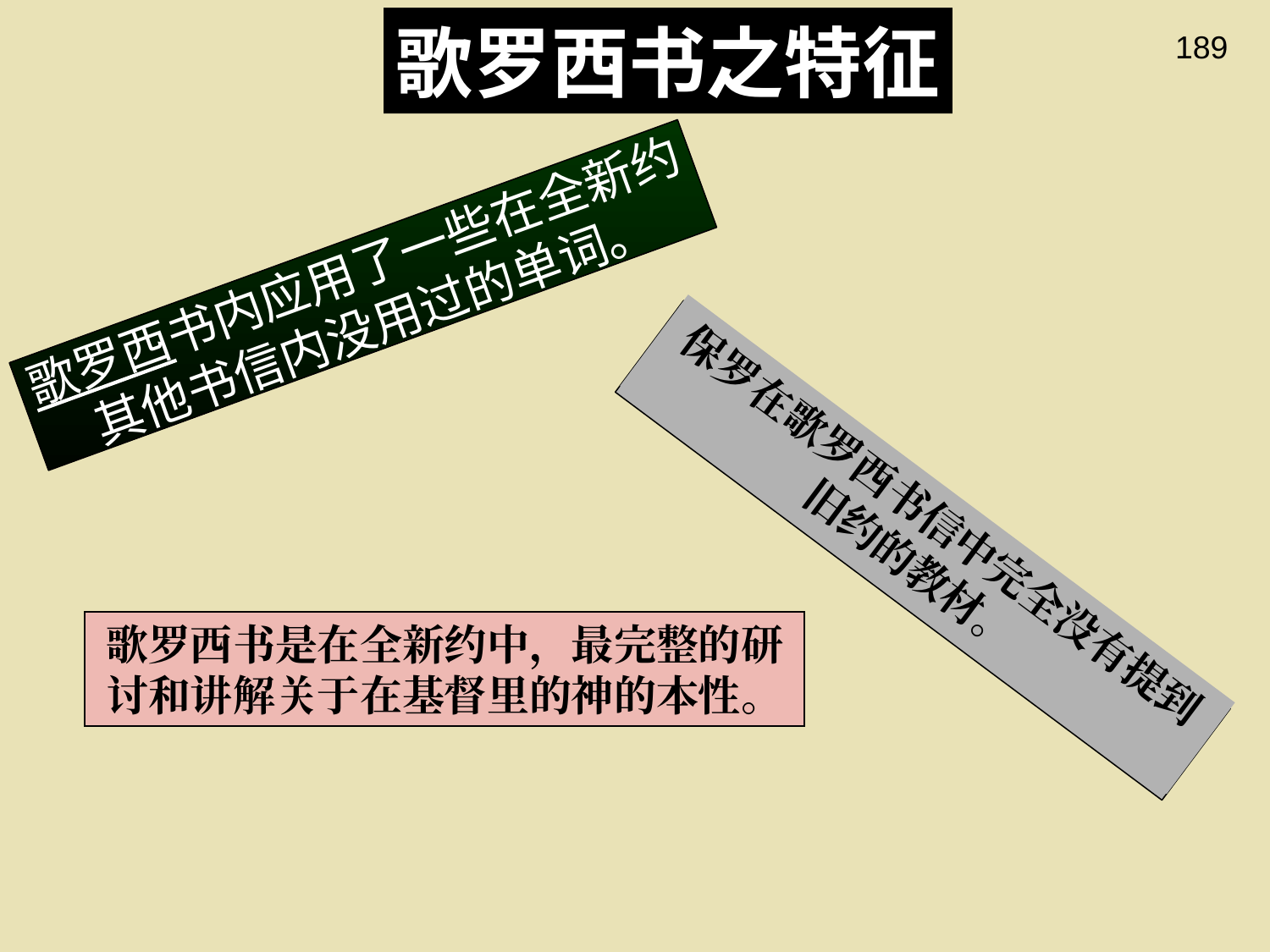

# 歌罗西书之特征
189

歌罗西书内应用了一些在全新约其他书信内没用过的单词。
保罗在歌罗西书信中完全没有提到旧约的教材。

歌罗西书是在全新约中，最完整的研讨和讲解关于在基督里的神的本性。